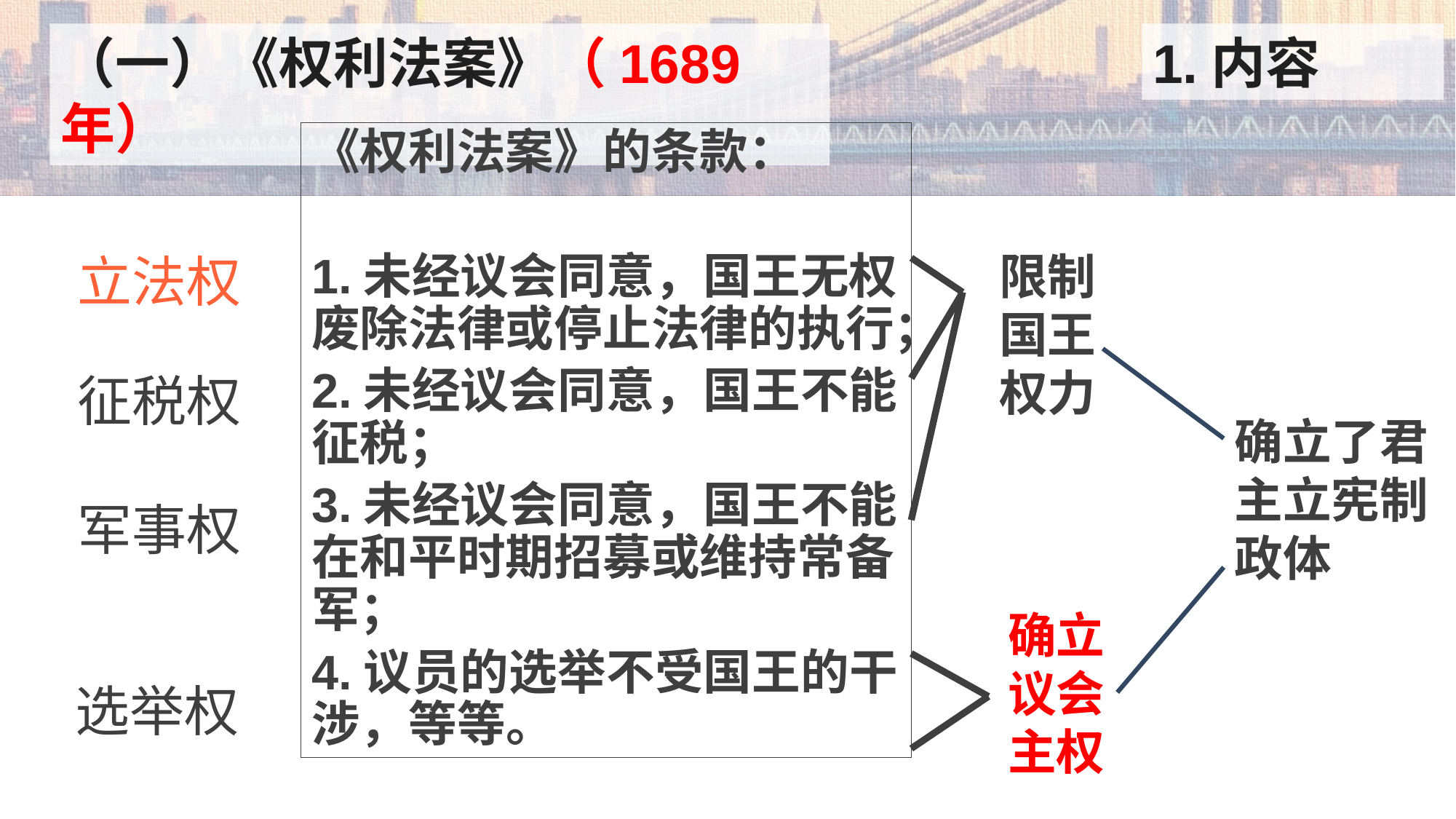

1.内容
（一）《权利法案》（1689年）
《权利法案》的条款：

1.未经议会同意，国王无权废除法律或停止法律的执行；
2.未经议会同意，国王不能征税；
3.未经议会同意，国王不能在和平时期招募或维持常备军；
4.议员的选举不受国王的干涉，等等。
限制国王权力
立法权
征税权
确立了君主立宪制政体
军事权
确立
议会
主权
选举权
16